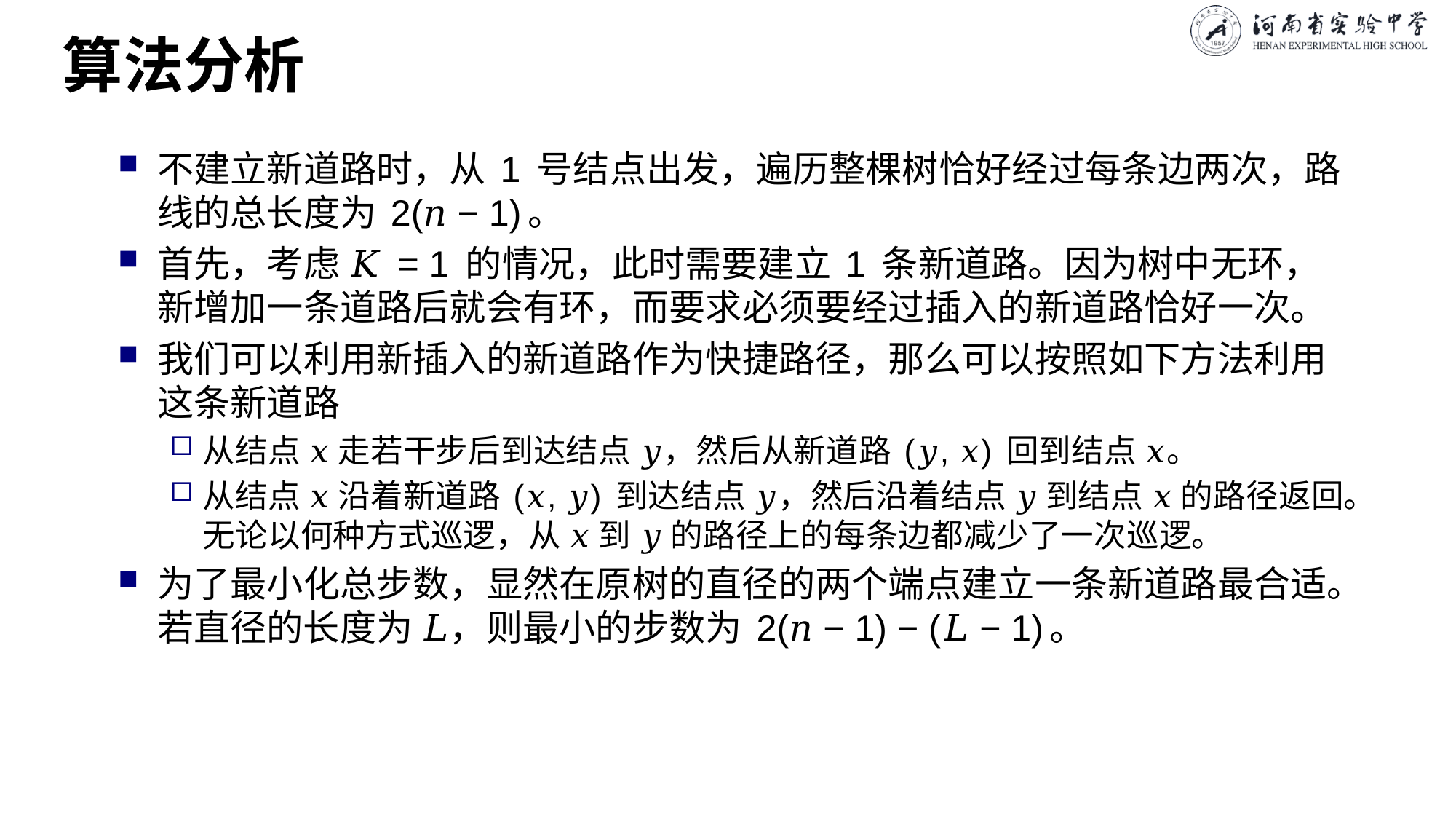

# 算法分析
不建立新道路时，从 1 号结点出发，遍历整棵树恰好经过每条边两次，路线的总长度为 2(𝑛 − 1)。
首先，考虑 𝐾 = 1 的情况，此时需要建立 1 条新道路。因为树中无环，新增加一条道路后就会有环，而要求必须要经过插入的新道路恰好一次。
我们可以利用新插入的新道路作为快捷路径，那么可以按照如下方法利用这条新道路
从结点 𝑥 走若干步后到达结点 𝑦，然后从新道路 (𝑦, 𝑥) 回到结点 𝑥。
从结点 𝑥 沿着新道路 (𝑥, 𝑦) 到达结点 𝑦，然后沿着结点 𝑦 到结点 𝑥 的路径返回。无论以何种方式巡逻，从 𝑥 到 𝑦 的路径上的每条边都减少了一次巡逻。
为了最小化总步数，显然在原树的直径的两个端点建立一条新道路最合适。若直径的长度为 𝐿，则最小的步数为 2(𝑛 − 1) − (𝐿 − 1)。